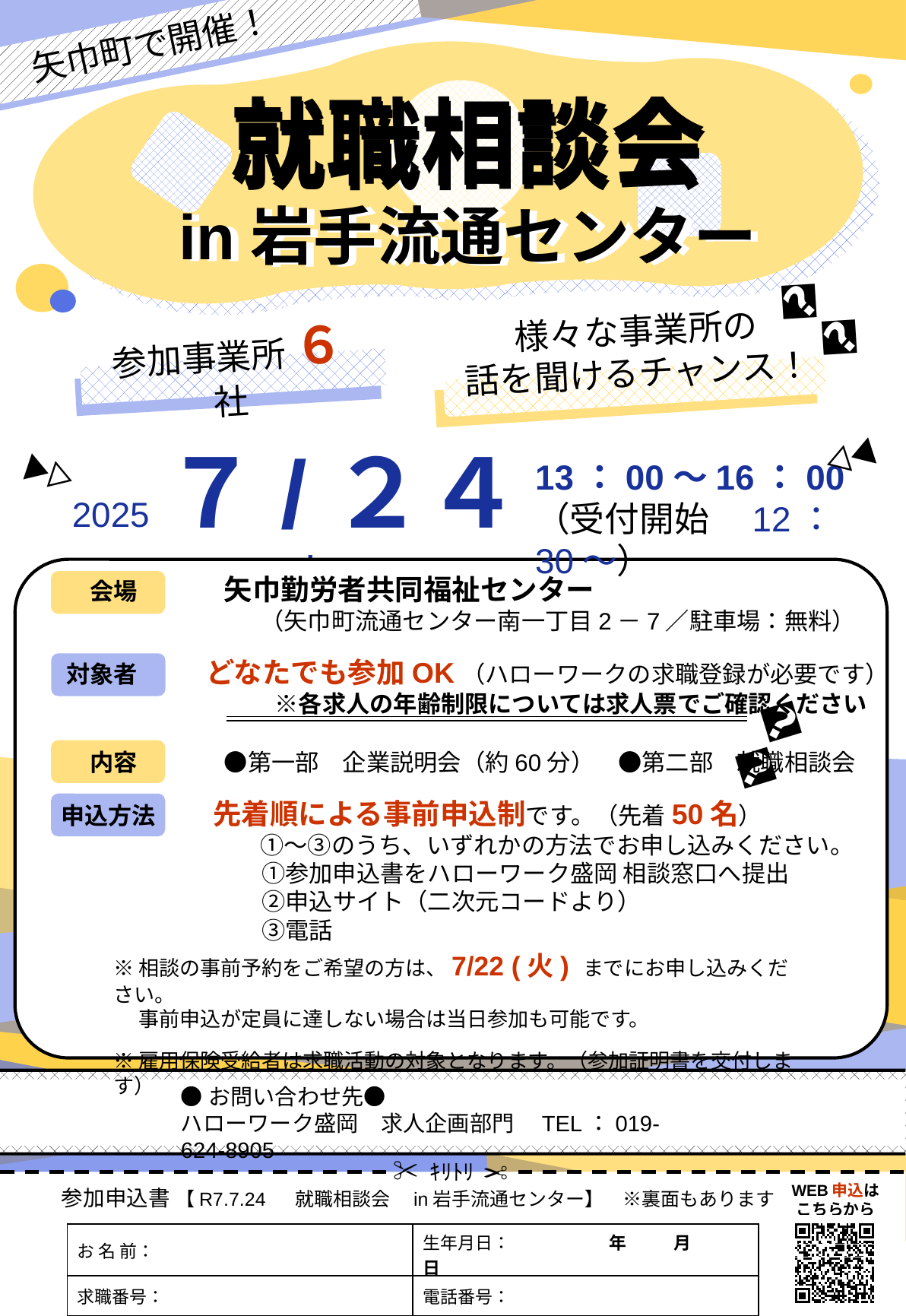

矢巾町で開催！

就職相談会
in岩手流通センター
就職相談会
in岩手流通センター

🗧

様々な事業所の
話を聞けるチャンス！
参加事業所 ６ 社

７/２４ (木)
▶▷
▶▷
13：00～16：00
（受付開始　12：30～）
2025

　 会場　　 　  矢巾勤労者共同福祉センター
　　　　　 　　　 （矢巾町流通センター南一丁目2－7／駐車場：無料）
 対象者　  　  どなたでも参加OK（ハローワークの求職登録が必要です）
　　　　　　　　　※各求人の年齢制限については求人票でご確認ください
　 内容　　 　  ●第一部　企業説明会（約60分）　●第二部　就職相談会
申込方法　 　 先着順による事前申込制です。（先着50名）
　　　　　 　　　 ①～③のうち、いずれかの方法でお申し込みください。
　　　　　 　　　 ①参加申込書をハローワーク盛岡 相談窓口へ提出
　　　　　　　　  ②申込サイト（二次元コードより）
　　　　　　　　  ③電話

🗧

※相談の事前予約をご希望の方は、7/22 (火) までにお申し込みください。
　 事前申込が定員に達しない場合は当日参加も可能です。
※雇用保険受給者は求職活動の対象となります。（参加証明書を交付します）

●お問い合わせ先●
ハローワーク盛岡　求人企画部門　TEL：019-624-8905

✂ ｷﾘﾄﾘ
✂

WEB申込は
こちらから
参加申込書 【R7.7.24 　就職相談会　in岩手流通センター】　※裏面もあります
| お 名 前： | 生年月日：　　　　　 年　　 月　 　 日 |
| --- | --- |
| 求職番号： | 電話番号： |